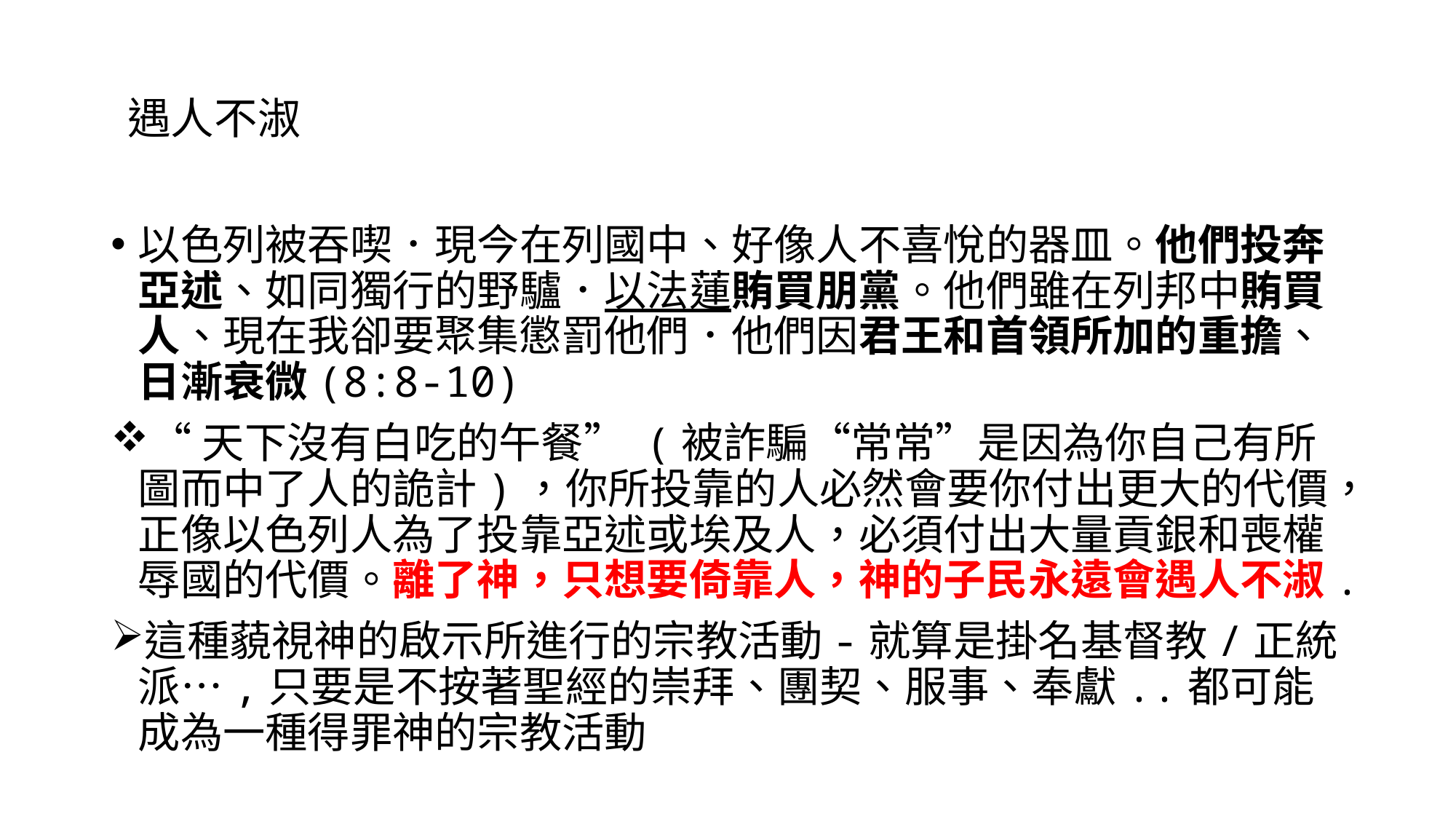

# 遇人不淑
以色列被吞喫．現今在列國中、好像人不喜悅的器皿。他們投奔亞述、如同獨行的野驢．以法蓮賄買朋黨。他們雖在列邦中賄買人、現在我卻要聚集懲罰他們．他們因君王和首領所加的重擔、日漸衰微(8:8-10)
“天下沒有白吃的午餐” (被詐騙“常常”是因為你自己有所圖而中了人的詭計)，你所投靠的人必然會要你付出更大的代價，正像以色列人為了投靠亞述或埃及人，必須付出大量貢銀和喪權辱國的代價。離了神，只想要倚靠人，神的子民永遠會遇人不淑.
這種藐視神的啟示所進行的宗教活動-就算是掛名基督教/正統派…,只要是不按著聖經的崇拜、團契、服事、奉獻..都可能成為一種得罪神的宗教活動